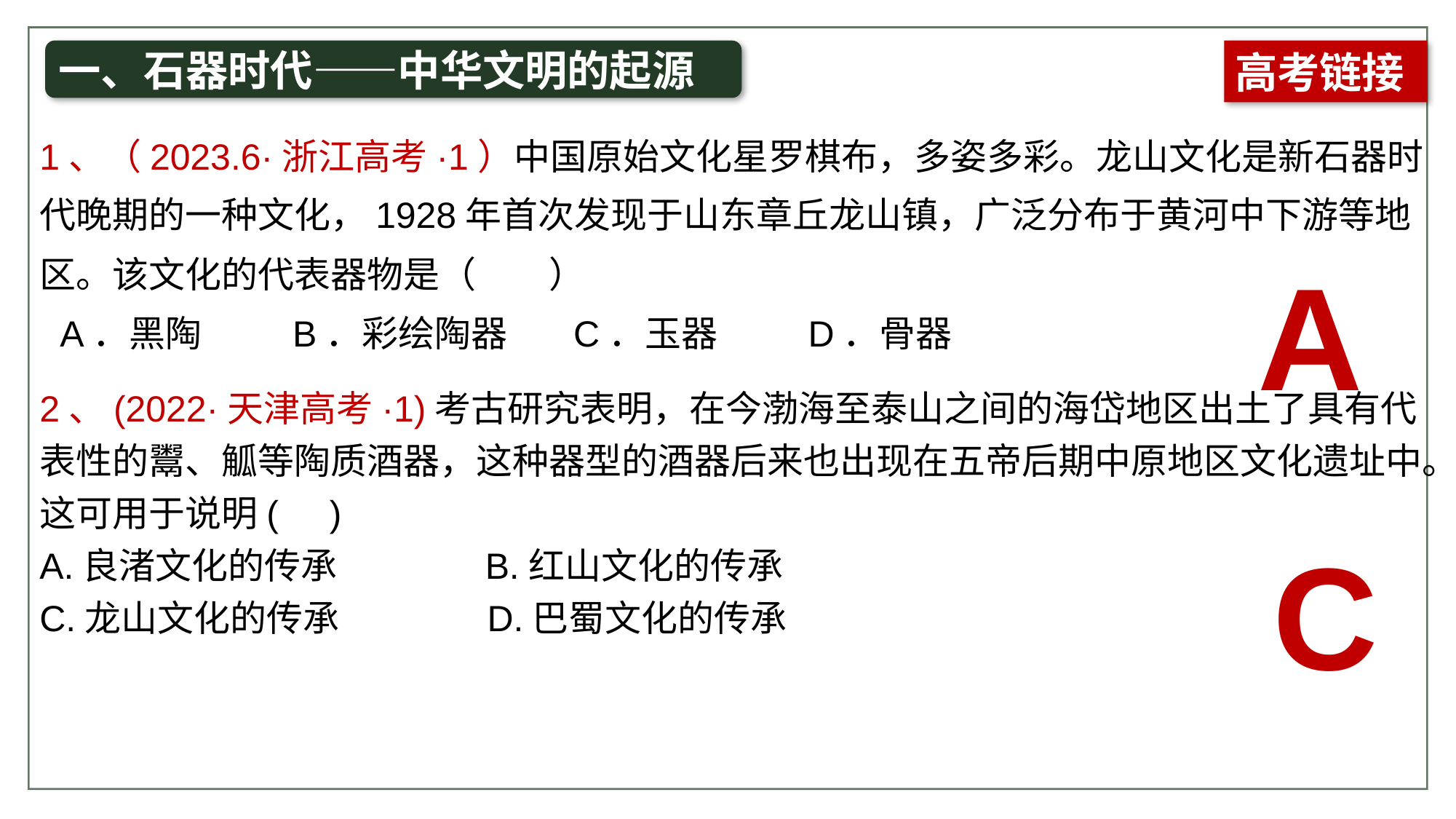

一、石器时代——中华文明的起源
高考链接
1、（2023.6·浙江高考·1）中国原始文化星罗棋布，多姿多彩。龙山文化是新石器时代晚期的一种文化，1928年首次发现于山东章丘龙山镇，广泛分布于黄河中下游等地区。该文化的代表器物是（　　）
  A．黑陶          B．彩绘陶器       C．玉器          D．骨器
A
2、(2022·天津高考·1)考古研究表明，在今渤海至泰山之间的海岱地区出土了具有代表性的鬻、觚等陶质酒器，这种器型的酒器后来也出现在五帝后期中原地区文化遗址中。这可用于说明(     )
A.良渚文化的传承                 B.红山文化的传承
C.龙山文化的传承                 D.巴蜀文化的传承
C